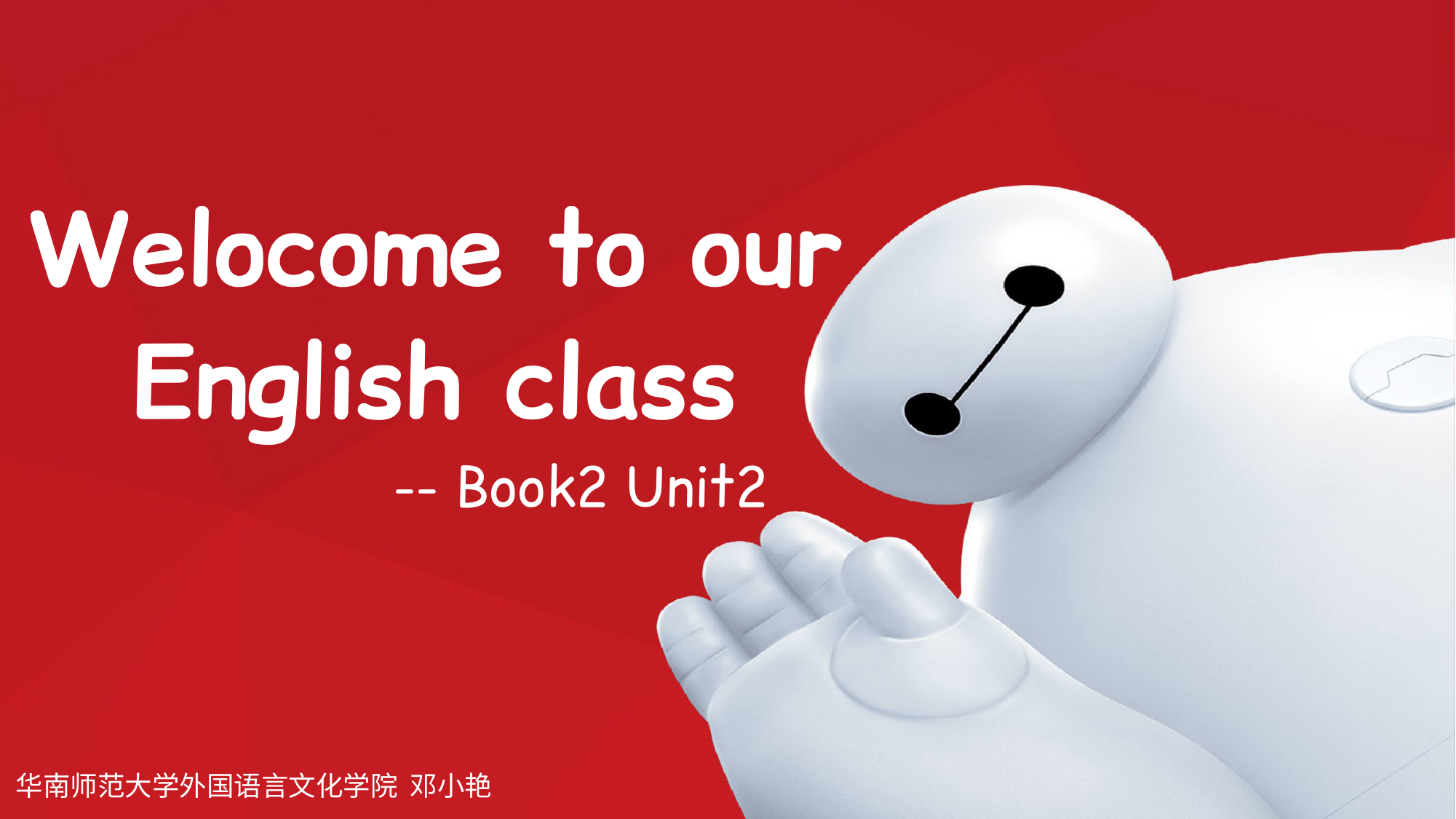

# Welocome to our English class
-- Book2 Unit2
华南师范大学外国语言文化学院  邓小艳